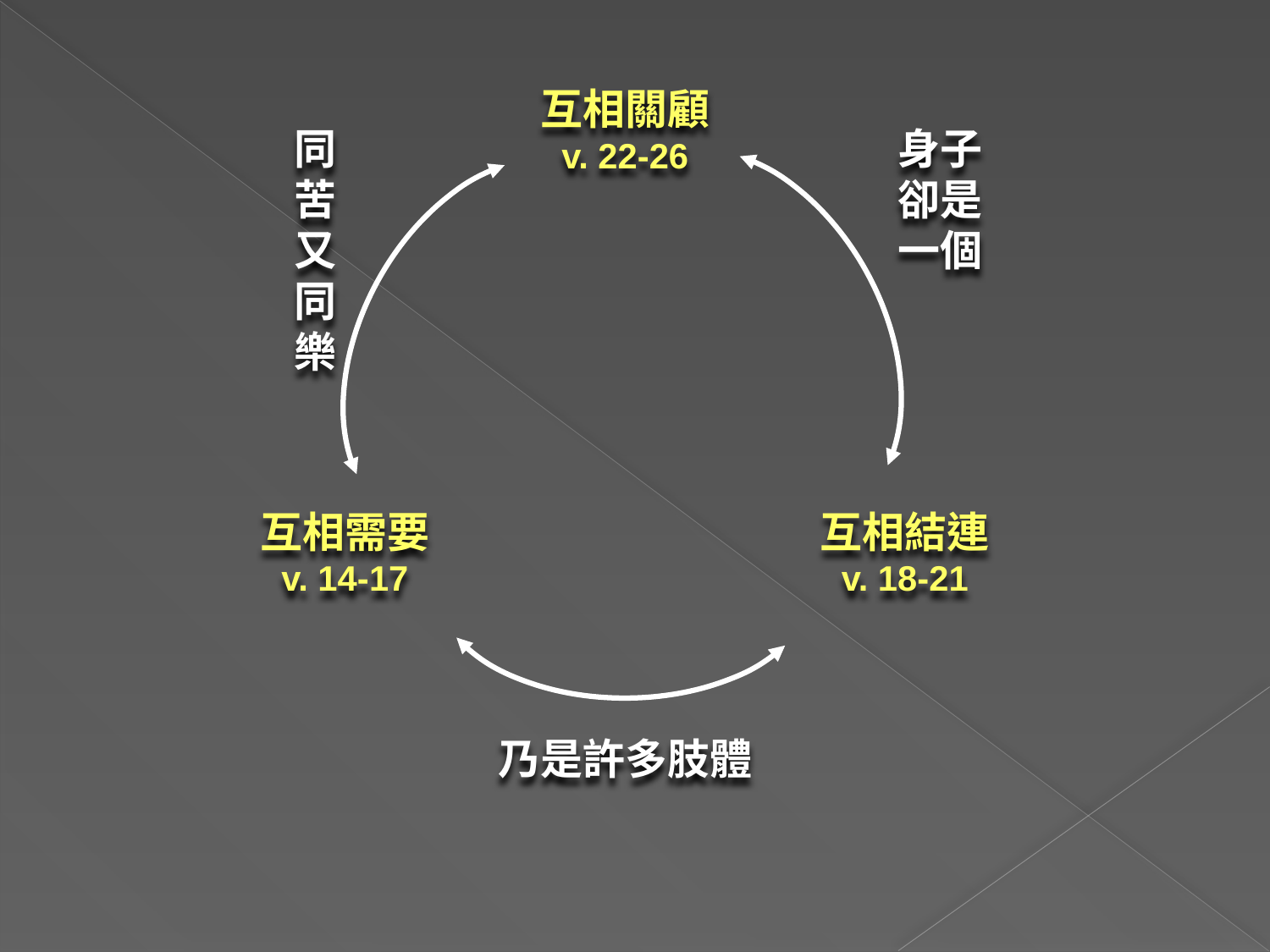

互相關顧
v. 22-26
同苦又同樂
身子卻是一個

互相需要
v. 14-17
互相結連
v. 18-21
乃是許多肢體